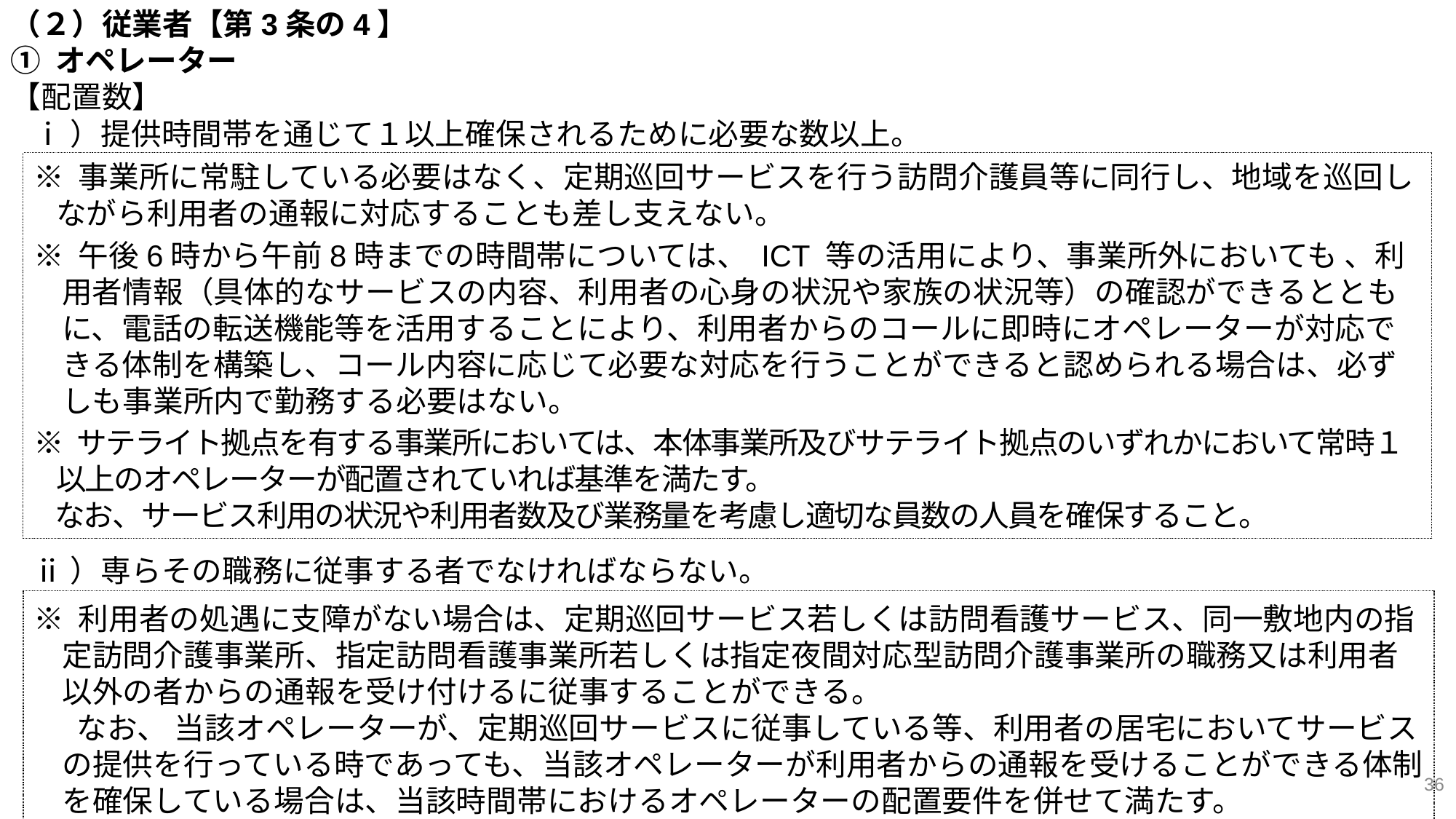

（２）従業者【第3条の4】
① オペレーター
【配置数】
ⅰ）提供時間帯を通じて１以上確保されるために必要な数以上。

ⅱ）専らその職務に従事する者でなければならない。

※ 事業所に常駐している必要はなく、定期巡回サービスを行う訪問介護員等に同行し、地域を巡回しながら利用者の通報に対応することも差し支えない。

※ 午後6時から午前8時までの時間帯については、 ICT 等の活用により、事業所外においても 、利用者情報（具体的なサービスの内容、利用者の心身の状況や家族の状況等）の確認ができるとともに、電話の転送機能等を活用することにより、利用者からのコールに即時にオペレーターが対応できる体制を構築し、コール内容に応じて必要な対応を行うことができると認められる場合は、必ずしも事業所内で勤務する必要はない。

※ サテライト拠点を有する事業所においては、本体事業所及びサテライト拠点のいずれかにおいて常時１以上のオペレーターが配置されていれば基準を満たす。
なお、サービス利用の状況や利用者数及び業務量を考慮し適切な員数の人員を確保すること。
※ 利用者の処遇に支障がない場合は、定期巡回サービス若しくは訪問看護サービス、同一敷地内の指定訪問介護事業所、指定訪問看護事業所若しくは指定夜間対応型訪問介護事業所の職務又は利用者以外の者からの通報を受け付けるに従事することができる。
なお、 当該オペレーターが、定期巡回サービスに従事している等、利用者の居宅においてサービスの提供を行っている時であっても、当該オペレーターが利用者からの通報を受けることができる体制を確保している場合は、当該時間帯におけるオペレーターの配置要件を併せて満たす。

36